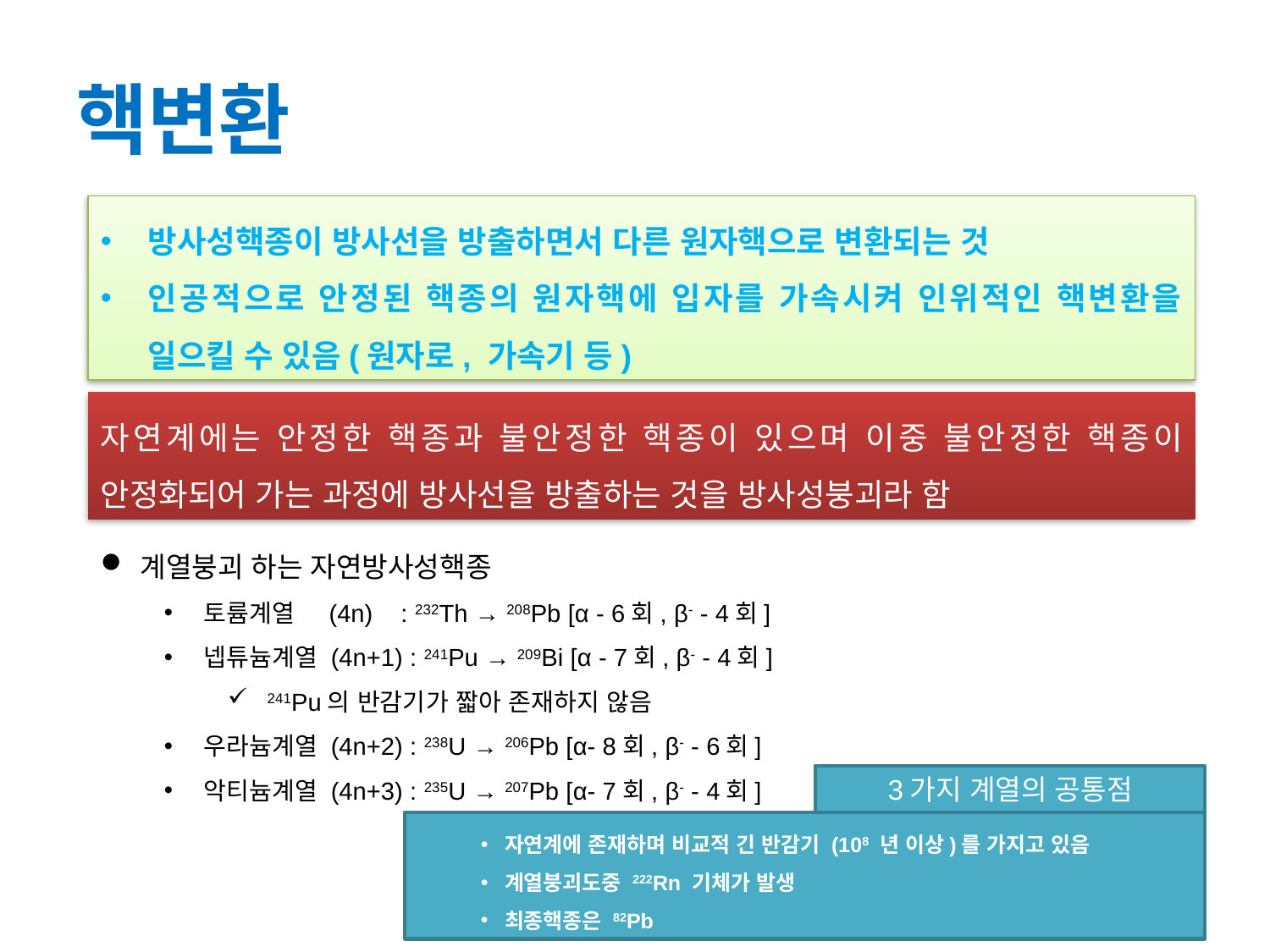

# 핵변환
방사성핵종이 방사선을 방출하면서 다른 원자핵으로 변환되는 것
인공적으로 안정된 핵종의 원자핵에 입자를 가속시켜 인위적인 핵변환을 일으킬 수 있음(원자로, 가속기 등)
자연계에는 안정한 핵종과 불안정한 핵종이 있으며 이중 불안정한 핵종이 안정화되어 가는 과정에 방사선을 방출하는 것을 방사성붕괴라 함
계열붕괴 하는 자연방사성핵종
토륨계열    (4n)    : 232Th → 208Pb [α - 6회, β- - 4회]
넵튜늄계열 (4n+1) : 241Pu → 209Bi [α - 7회, β- - 4회]
241Pu의 반감기가 짧아 존재하지 않음
우라늄계열 (4n+2) : 238U → 206Pb [α- 8회, β- - 6회]
악티늄계열 (4n+3) : 235U → 207Pb [α- 7회, β- - 4회]

3가지 계열의 공통점
자연계에 존재하며 비교적 긴 반감기 (108 년 이상)를 가지고 있음
계열붕괴도중 222Rn 기체가 발생
최종핵종은 82Pb